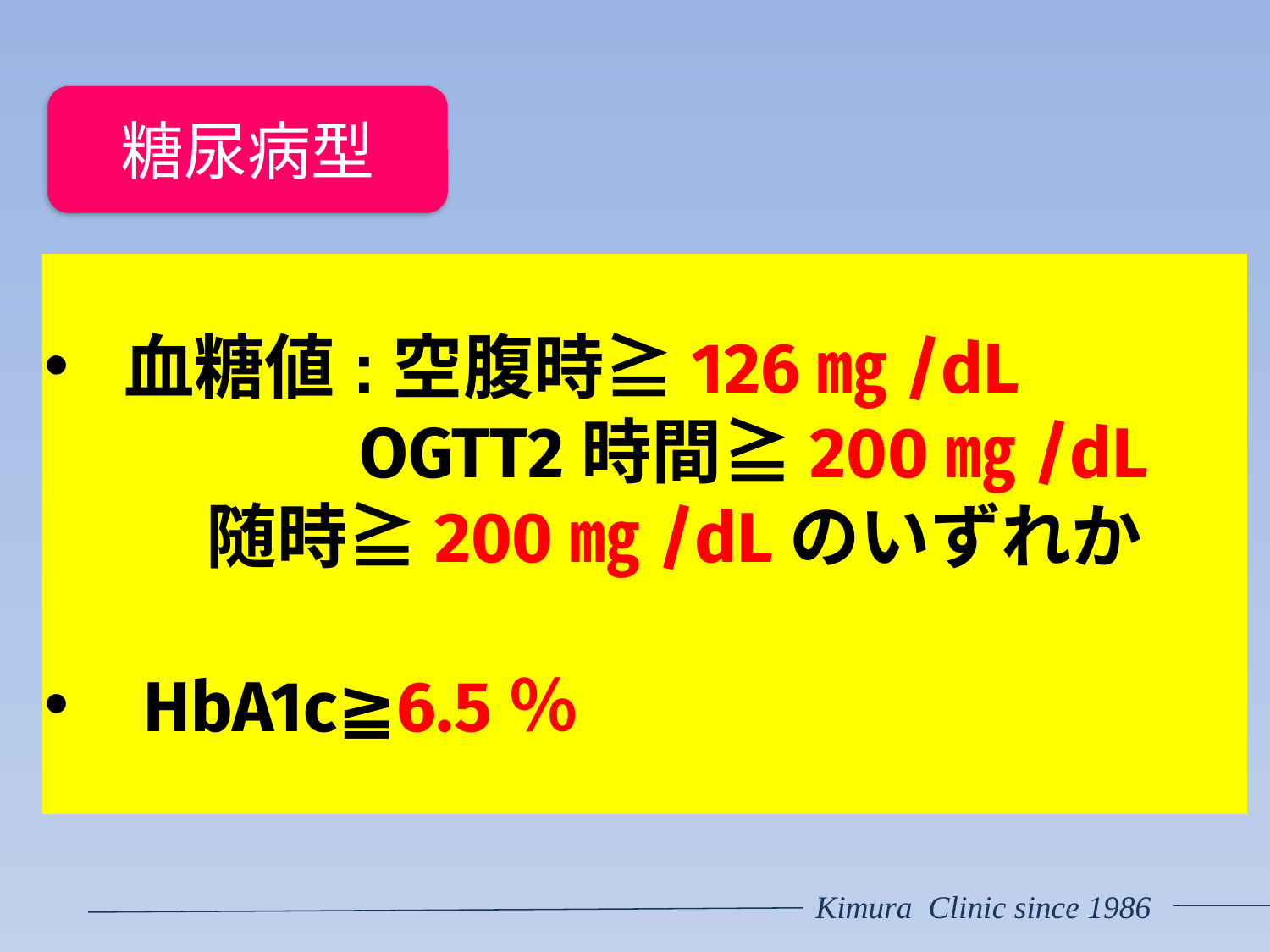

糖尿病型
血糖値:空腹時≧126㎎/dL
　　　　 OGTT2時間≧200㎎/dL
         随時≧200㎎/dLのいずれか

 HbA1c≧6.5％
Kimura  Clinic since 1986